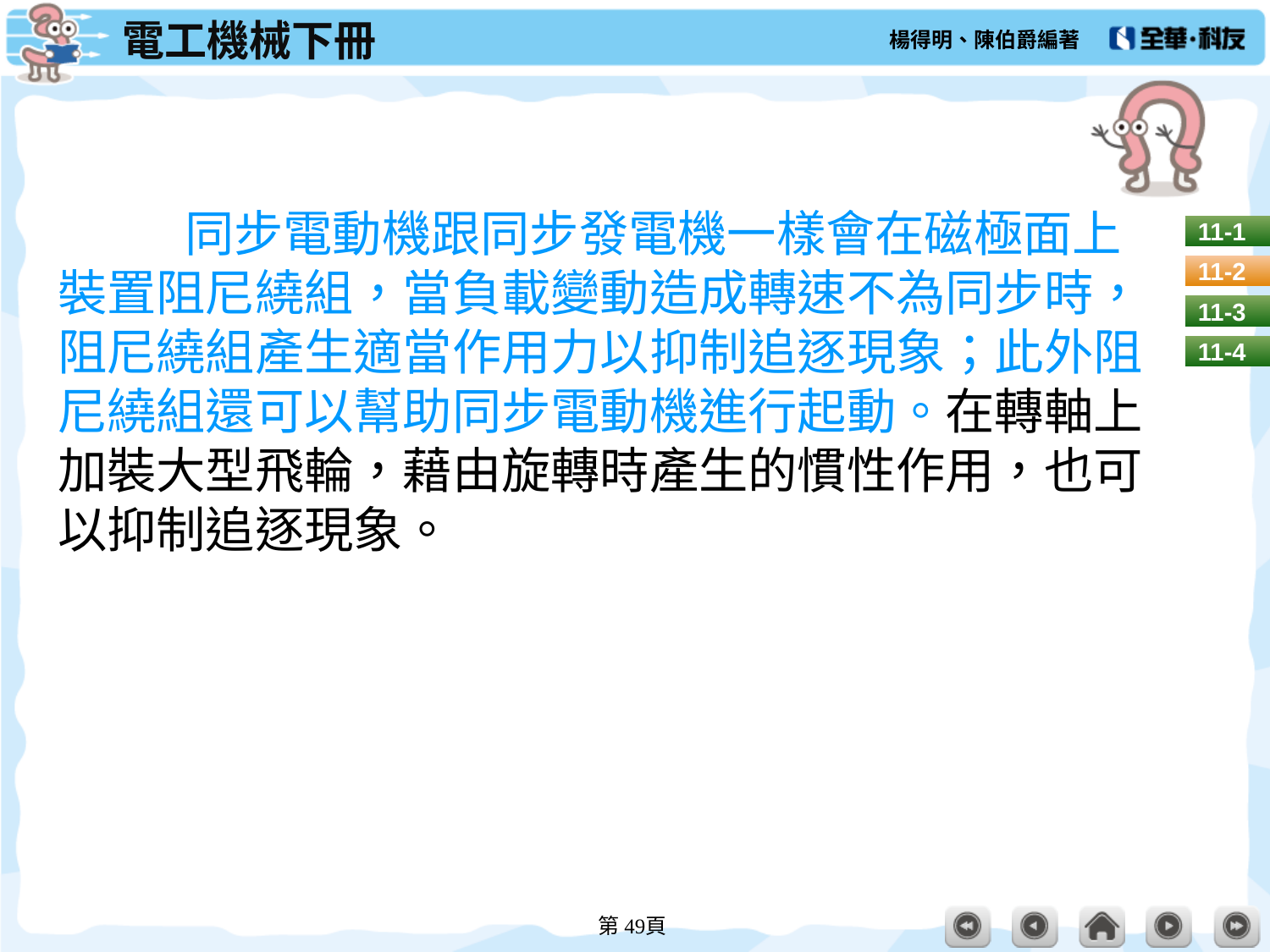

#
	同步電動機跟同步發電機一樣會在磁極面上裝置阻尼繞組，當負載變動造成轉速不為同步時，阻尼繞組產生適當作用力以抑制追逐現象；此外阻尼繞組還可以幫助同步電動機進行起動。在轉軸上加裝大型飛輪，藉由旋轉時產生的慣性作用，也可以抑制追逐現象。